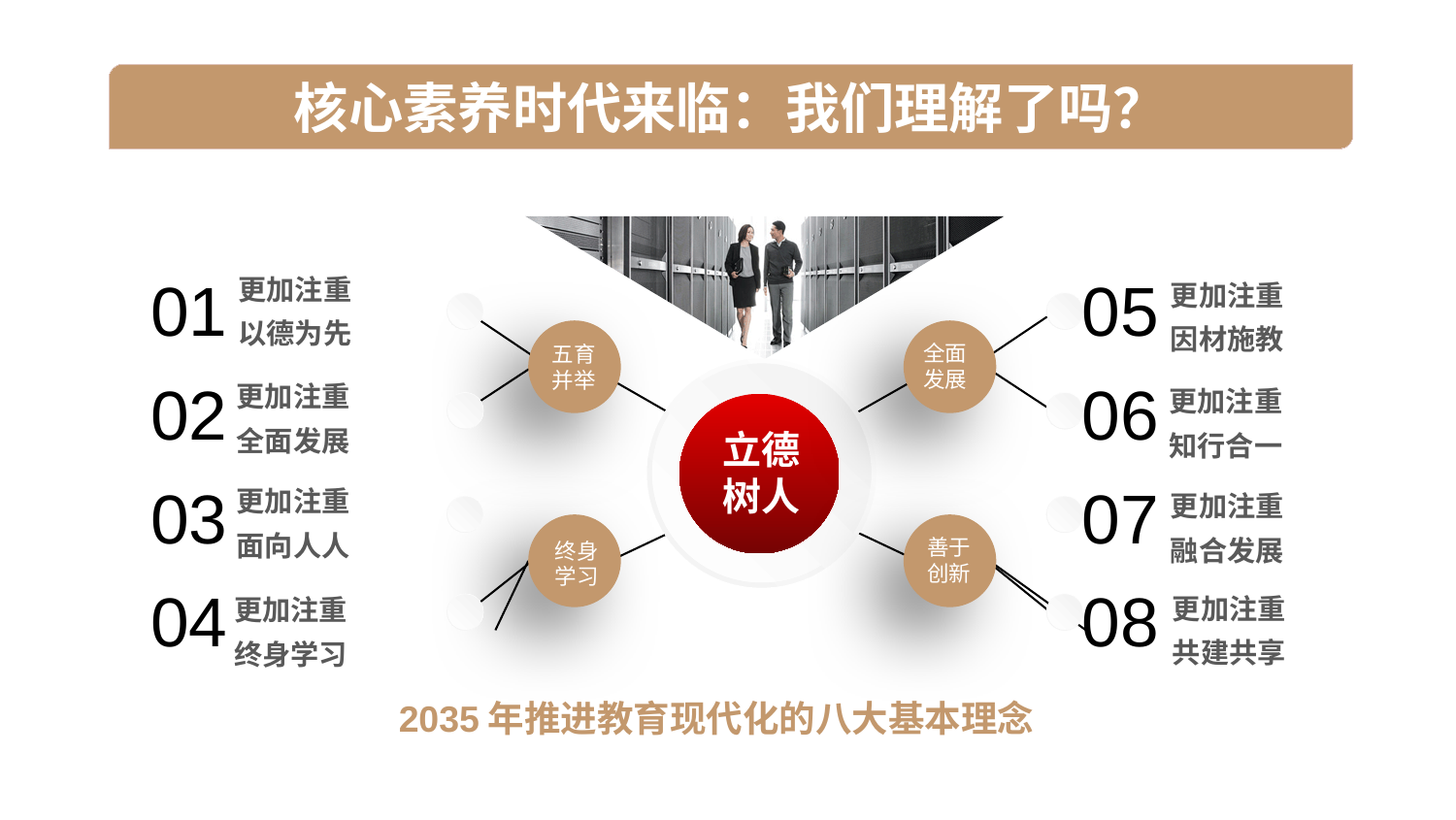

核心素养时代来临：我们理解了吗？

更加注重
以德为先
01
05
更加注重
因材施教

全面
发展
五育
并举

更加注重
全面发展
02
06
更加注重
知行合一

立德
树人
更加注重
面向人人
03
07
更加注重
融合发展

善于
创新
终身
学习
04
08
更加注重
共建共享
更加注重
终身学习

2035年推进教育现代化的八大基本理念